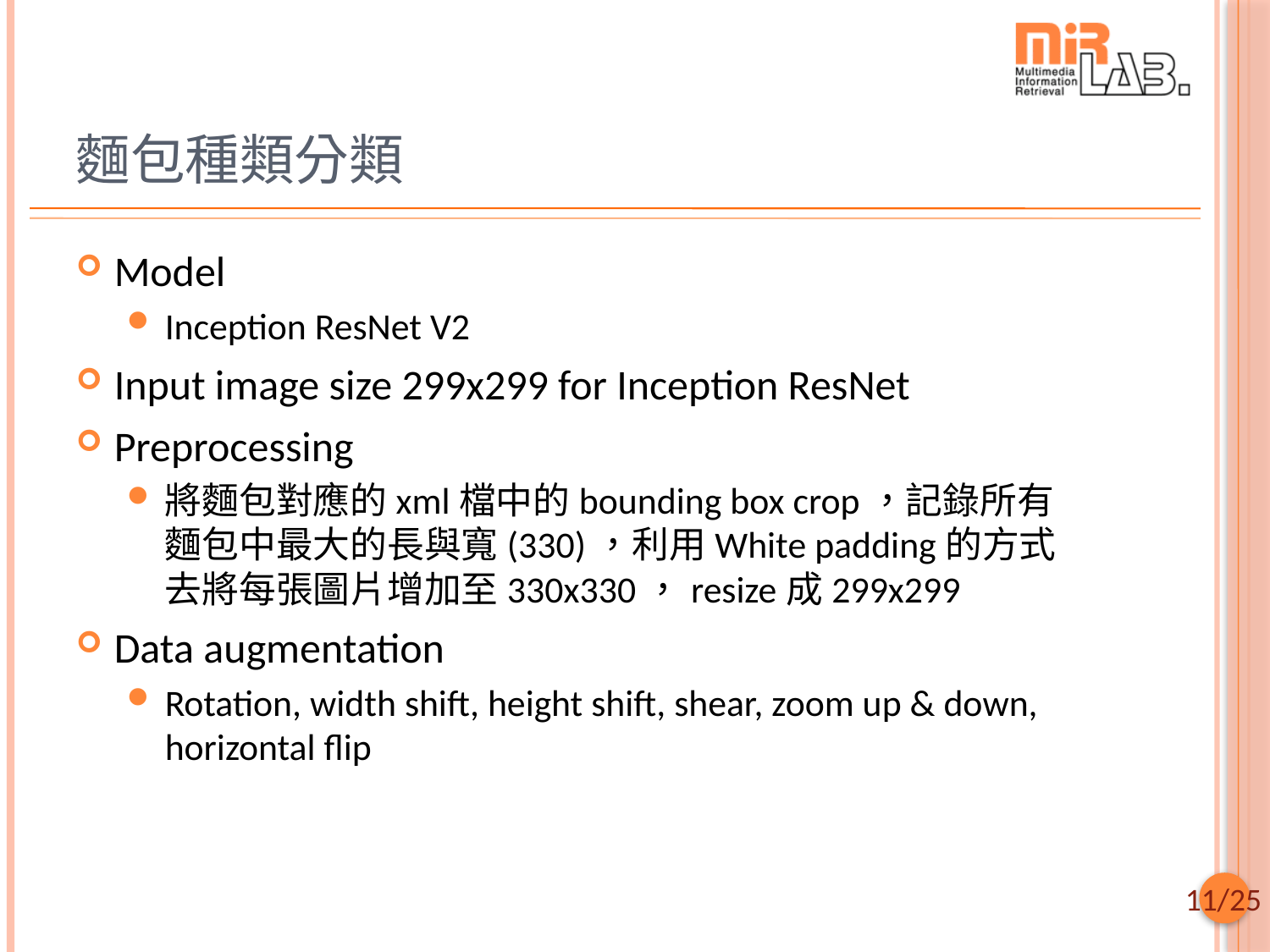

# 麵包種類分類
Model
Inception ResNet V2
Input image size 299x299 for Inception ResNet
Preprocessing
將麵包對應的xml檔中的bounding box crop，記錄所有麵包中最大的長與寬(330)，利用White padding的方式去將每張圖片增加至330x330，resize成299x299
Data augmentation
Rotation, width shift, height shift, shear, zoom up & down, horizontal flip